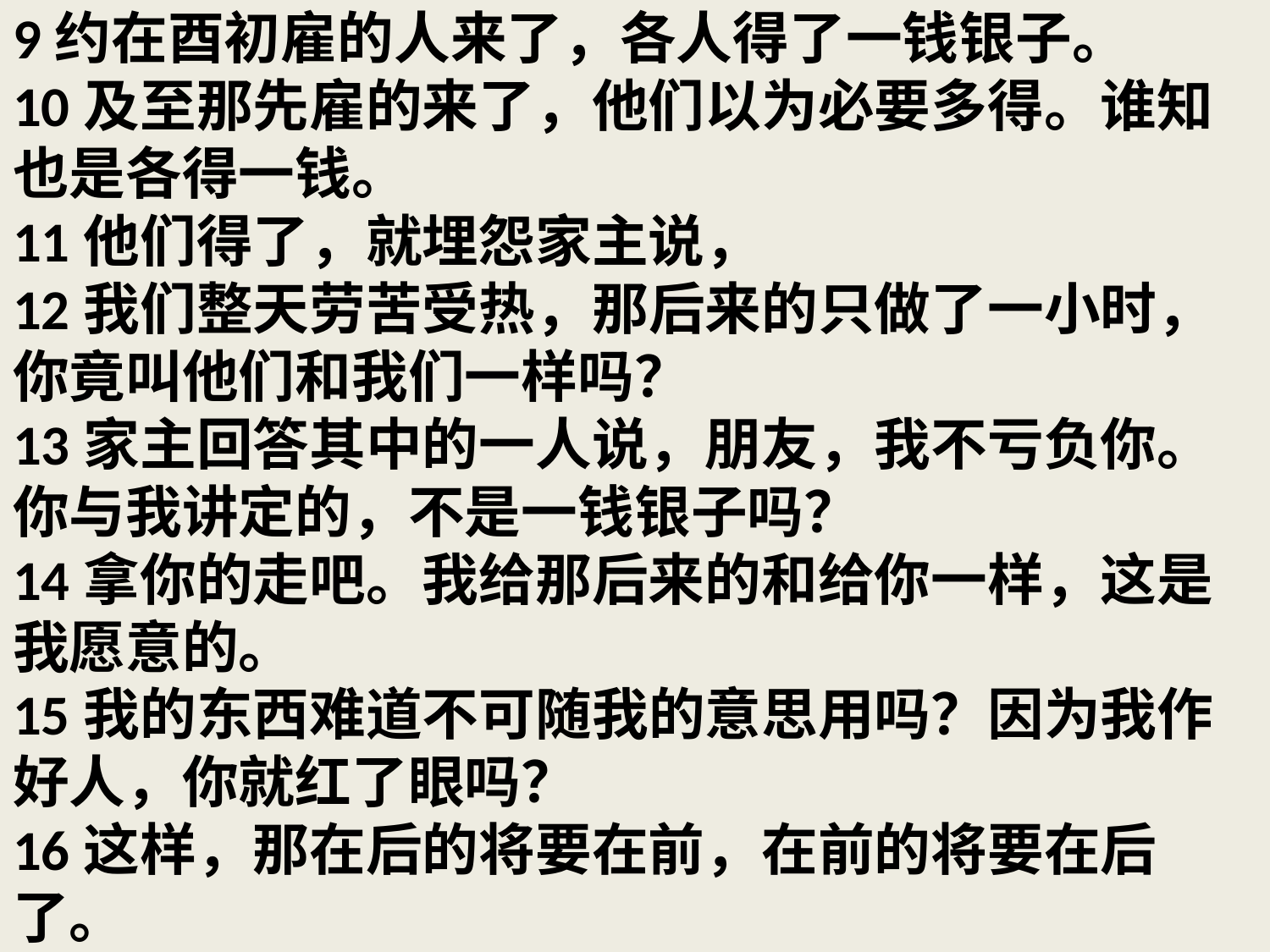

# 9约在酉初雇的人来了，各人得了一钱银子。 10及至那先雇的来了，他们以为必要多得。谁知也是各得一钱。 11他们得了，就埋怨家主说， 12我们整天劳苦受热，那后来的只做了一小时，你竟叫他们和我们一样吗？ 13家主回答其中的一人说，朋友，我不亏负你。你与我讲定的，不是一钱银子吗？ 14拿你的走吧。我给那后来的和给你一样，这是我愿意的。 15我的东西难道不可随我的意思用吗？因为我作好人，你就红了眼吗？ 16这样，那在后的将要在前，在前的将要在后了。